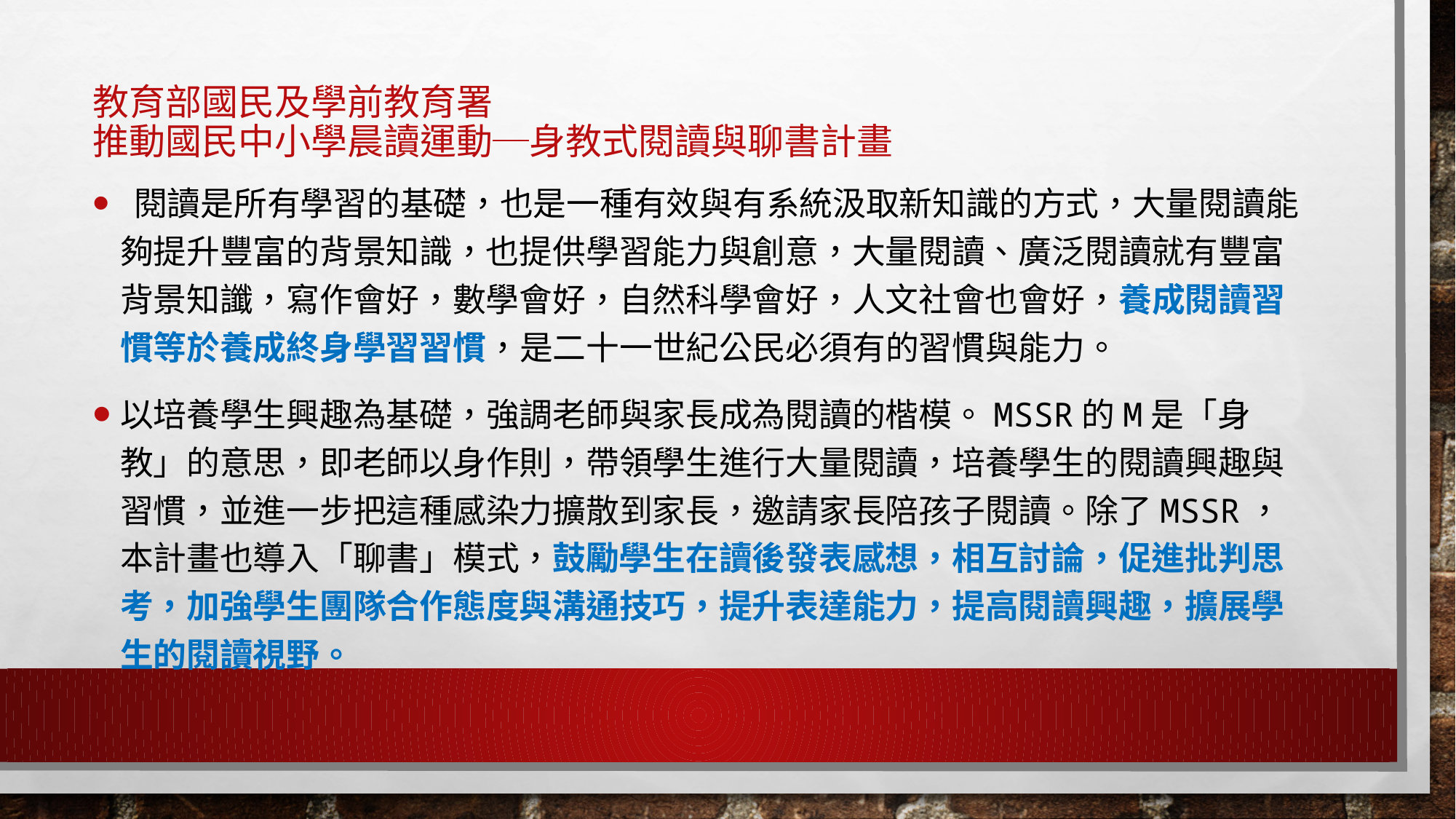

# 教育部國民及學前教育署 推動國民中小學晨讀運動─身教式閱讀與聊書計畫
 閱讀是所有學習的基礎，也是一種有效與有系統汲取新知識的方式，大量閱讀能夠提升豐富的背景知識，也提供學習能力與創意，大量閱讀、廣泛閱讀就有豐富背景知讖，寫作會好，數學會好，自然科學會好，人文社會也會好，養成閱讀習慣等於養成終身學習習慣，是二十一世紀公民必須有的習慣與能力。
以培養學生興趣為基礎，強調老師與家長成為閱讀的楷模。MSSR的M是「身教」的意思，即老師以身作則，帶領學生進行大量閱讀，培養學生的閱讀興趣與習慣，並進一步把這種感染力擴散到家長，邀請家長陪孩子閱讀。除了MSSR，本計畫也導入「聊書」模式，鼓勵學生在讀後發表感想，相互討論，促進批判思考，加強學生團隊合作態度與溝通技巧，提升表達能力，提高閱讀興趣，擴展學生的閱讀視野。